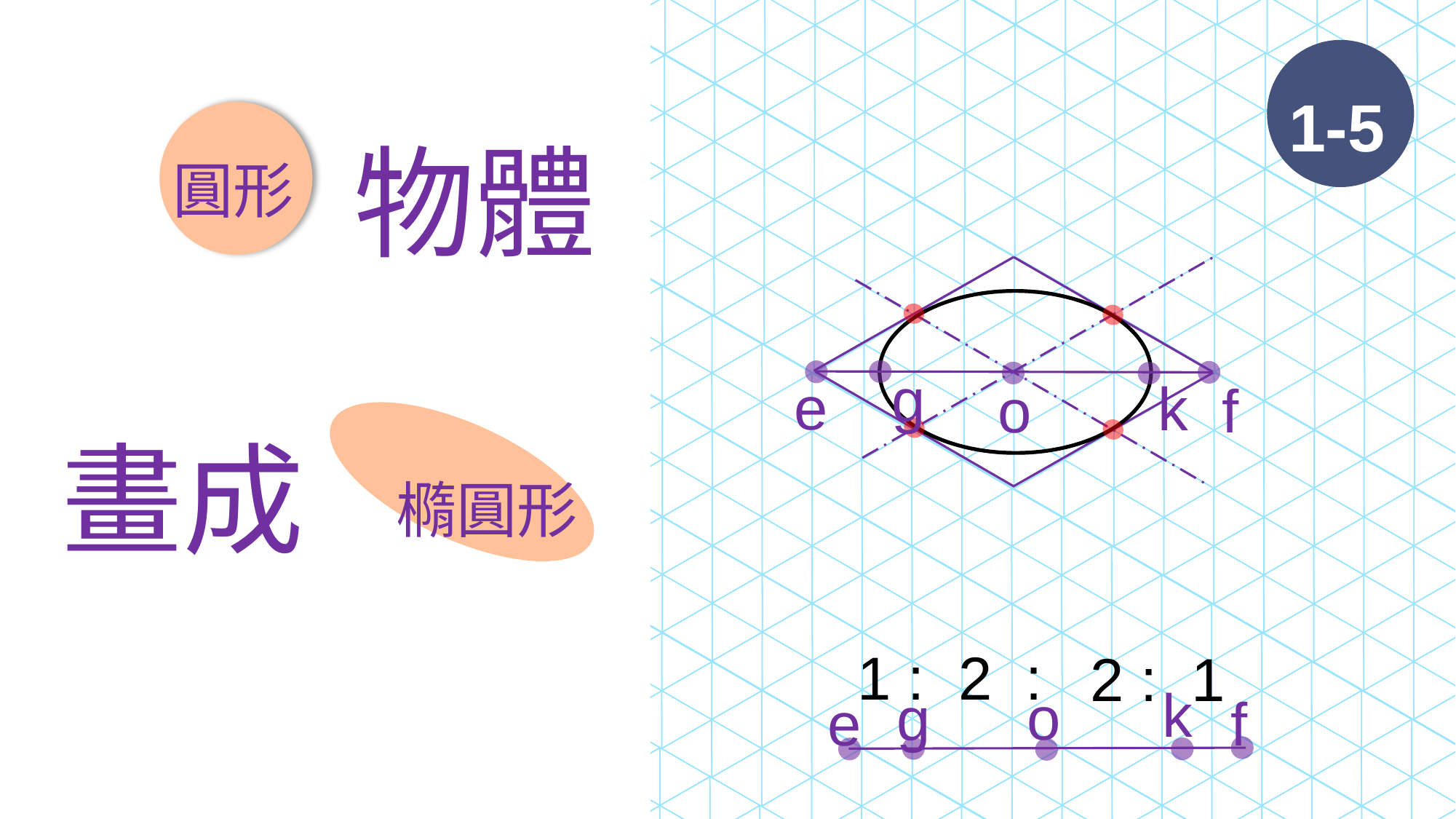

物體

圓形
畫成

橢圓形

1-5

g
e
k
f
o

1 :  2  :
2 :  1
k
o
g
e
f